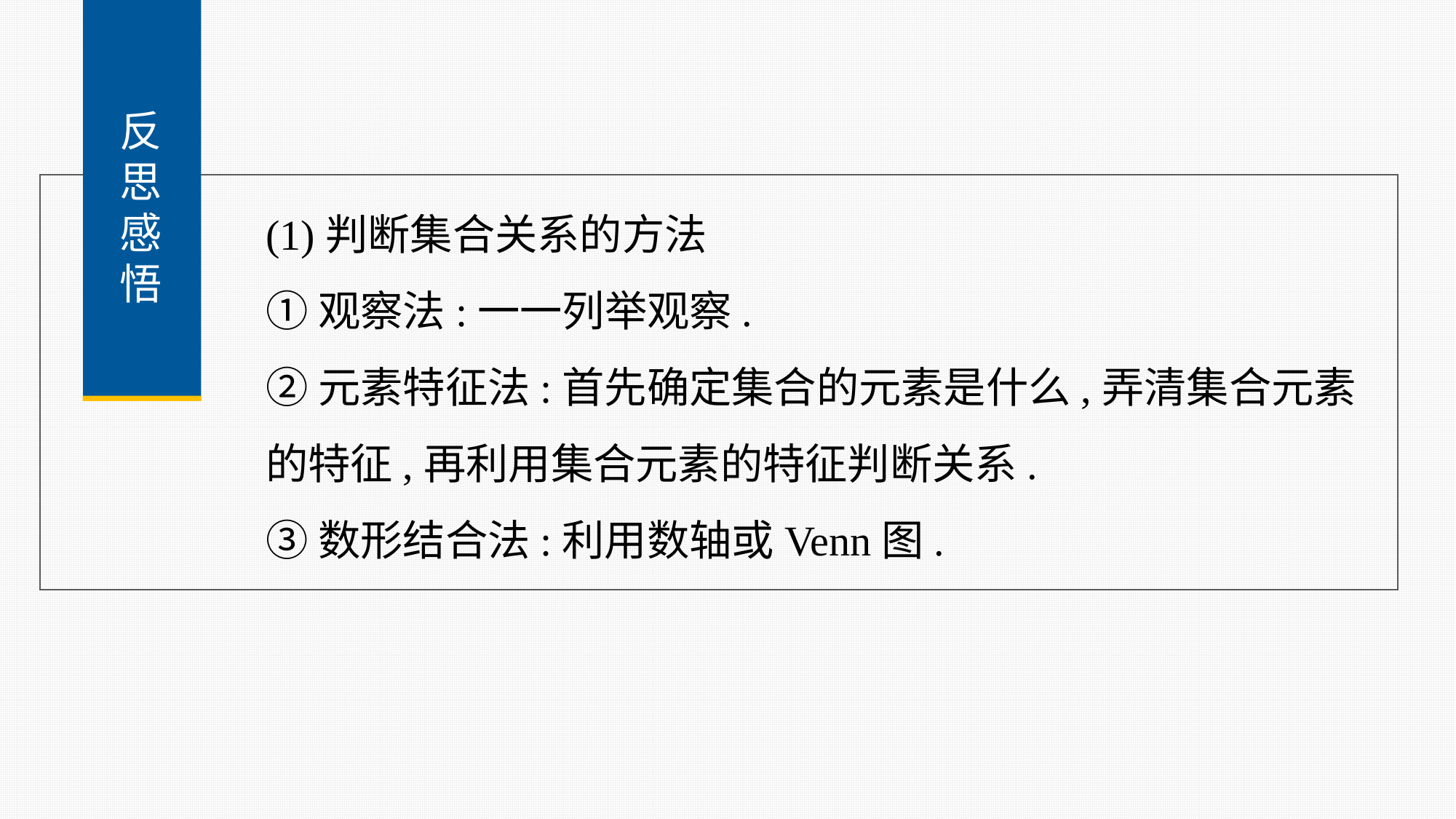

反
思
感
悟

(1)判断集合关系的方法
①观察法:一一列举观察.
②元素特征法:首先确定集合的元素是什么,弄清集合元素的特征,再利用集合元素的特征判断关系.
③数形结合法:利用数轴或Venn图.